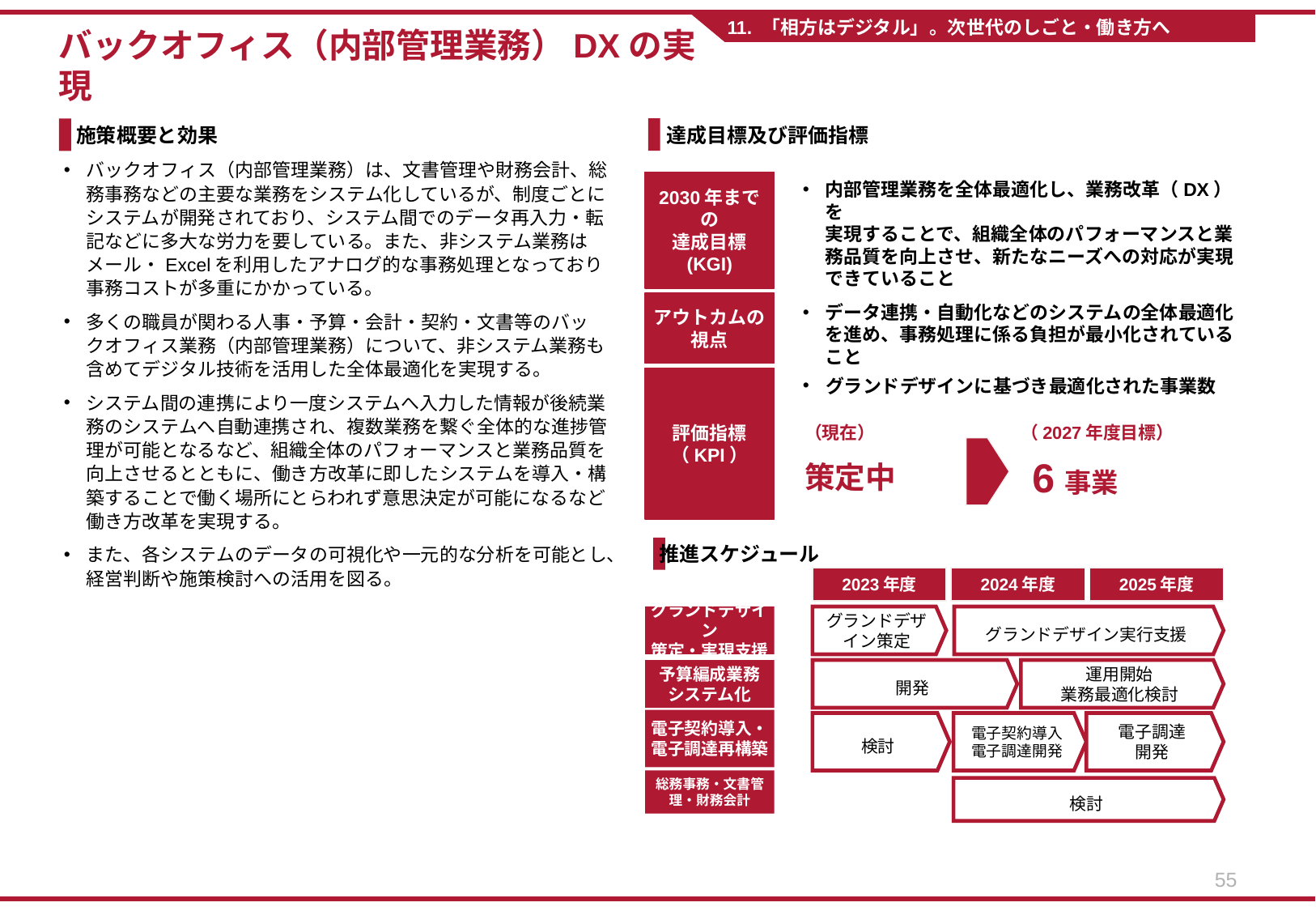

11. 「相方はデジタル」。次世代のしごと・働き方へ
バックオフィス（内部管理業務）DXの実現​

達成目標及び評価指標

施策概要と効果
バックオフィス（内部管理業務）は、文書管理や財務会計、総務事務などの主要な業務をシステム化しているが、制度ごとにシステムが開発されており、システム間でのデータ再入力・転記などに多大な労力を要している。また、非システム業務はメール・Excelを利用したアナログ的な事務処理となっており事務コストが多重にかかっている。
多くの職員が関わる人事・予算・会計・契約・文書等のバックオフィス業務（内部管理業務）について、非システム業務も含めてデジタル技術を活用した全体最適化を実現する。
システム間の連携により一度システムへ入力した情報が後続業務のシステムへ自動連携され、複数業務を繋ぐ全体的な進捗管理が可能となるなど、組織全体のパフォーマンスと業務品質を向上させるとともに、働き方改革に即したシステムを導入・構築することで働く場所にとらわれず意思決定が可能になるなど働き方改革を実現する。
また、各システムのデータの可視化や一元的な分析を可能とし、経営判断や施策検討への活用を図る​。
2030年までの
達成目標
(KGI)
内部管理業務を全体最適化し、業務改革（DX）を
実現することで、組織全体のパフォーマンスと業務品質を向上させ、新たなニーズへの対応が実現できていること
アウトカムの
視点
データ連携・自動化などのシステムの全体最適化を進め、事務処理に係る負担が最小化されていること​​
評価指標
（KPI）
グランドデザインに基づき最適化された事業数​
（現在）
（2027年度目標）

6事業
策定中

推進スケジュール
2023年度
2024年度
2025年度
グランドデザイン​
策定・実現支援​
グランドデザイン策定
グランドデザイン実行支援
開発
運用開始
業務最適化検討
予算編成業務
システム化​
電子契約導入・​
電子調達再構築​
検討
電子契約導入電子調達開発
電子調達
開発
総務事務・文書管理・財務会計​
検討
55